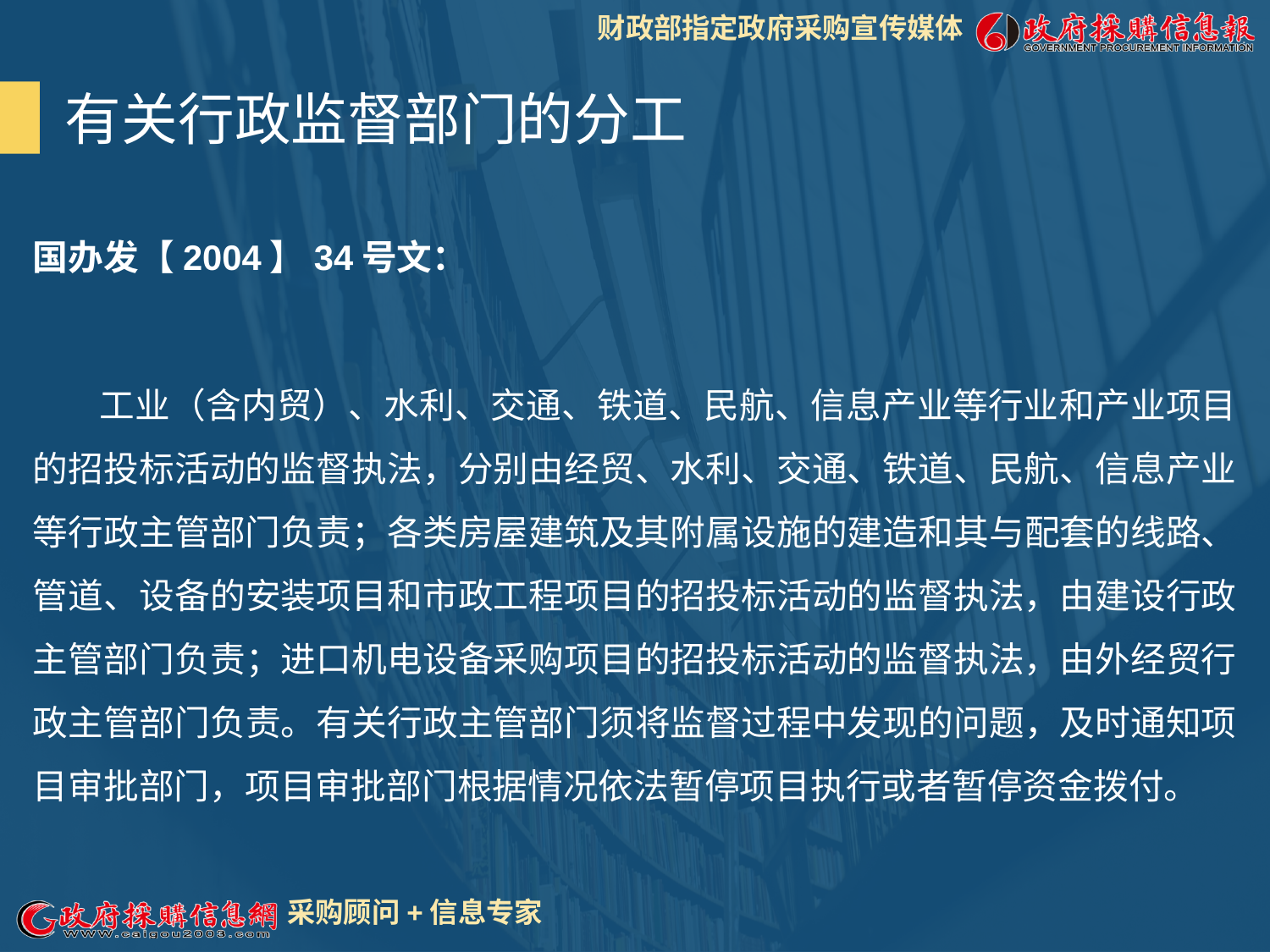

有关行政监督部门的分工
国办发【2004】34号文：

       工业（含内贸）、水利、交通、铁道、民航、信息产业等行业和产业项目的招投标活动的监督执法，分别由经贸、水利、交通、铁道、民航、信息产业等行政主管部门负责；各类房屋建筑及其附属设施的建造和其与配套的线路、管道、设备的安装项目和市政工程项目的招投标活动的监督执法，由建设行政主管部门负责；进口机电设备采购项目的招投标活动的监督执法，由外经贸行政主管部门负责。有关行政主管部门须将监督过程中发现的问题，及时通知项目审批部门，项目审批部门根据情况依法暂停项目执行或者暂停资金拨付。